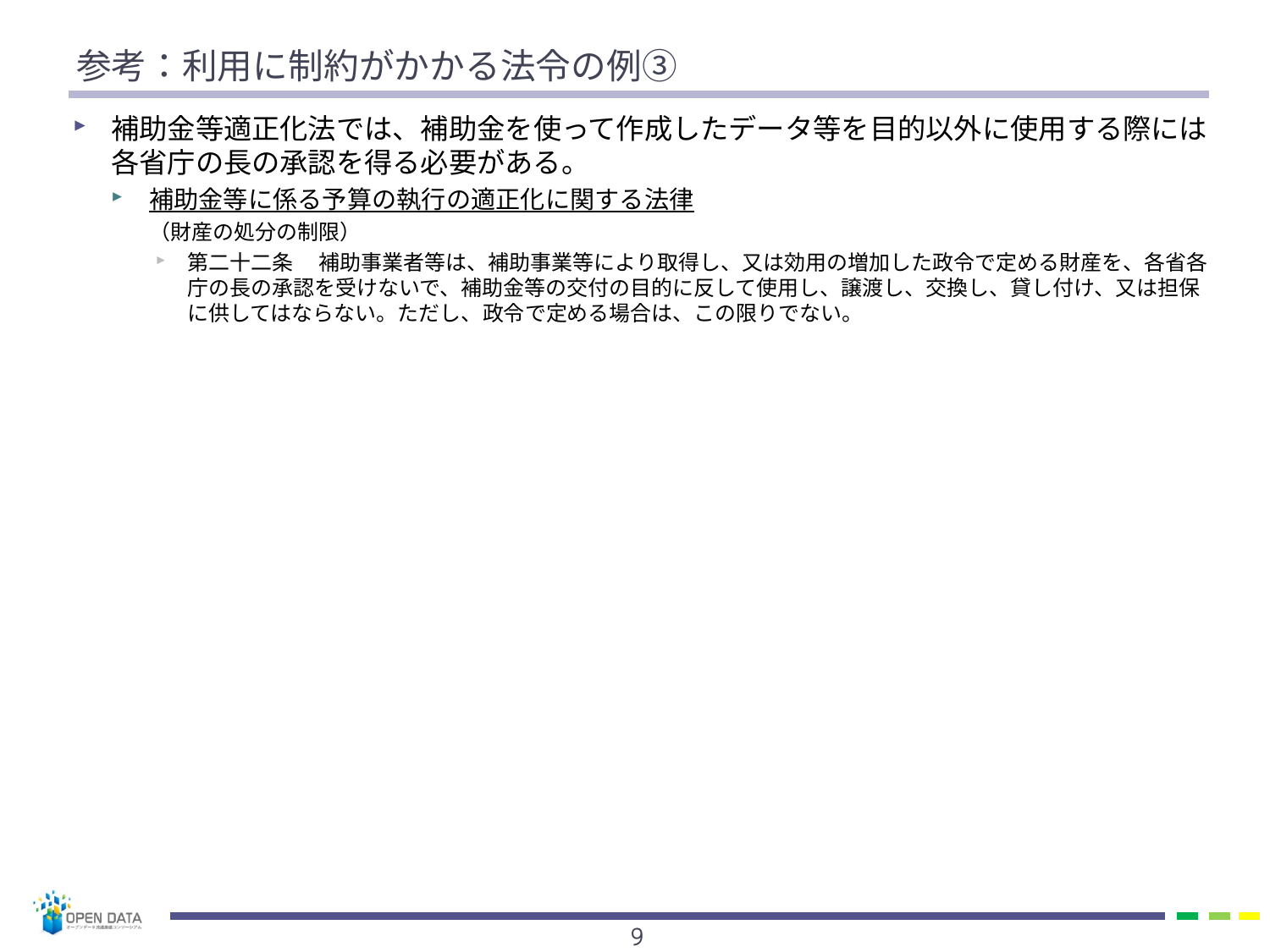

# 参考：利用に制約がかかる法令の例③
補助金等適正化法では、補助金を使って作成したデータ等を目的以外に使用する際には各省庁の長の承認を得る必要がある。
補助金等に係る予算の執行の適正化に関する法律
（財産の処分の制限）
第二十二条 　補助事業者等は、補助事業等により取得し、又は効用の増加した政令で定める財産を、各省各庁の長の承認を受けないで、補助金等の交付の目的に反して使用し、譲渡し、交換し、貸し付け、又は担保に供してはならない。ただし、政令で定める場合は、この限りでない。
9